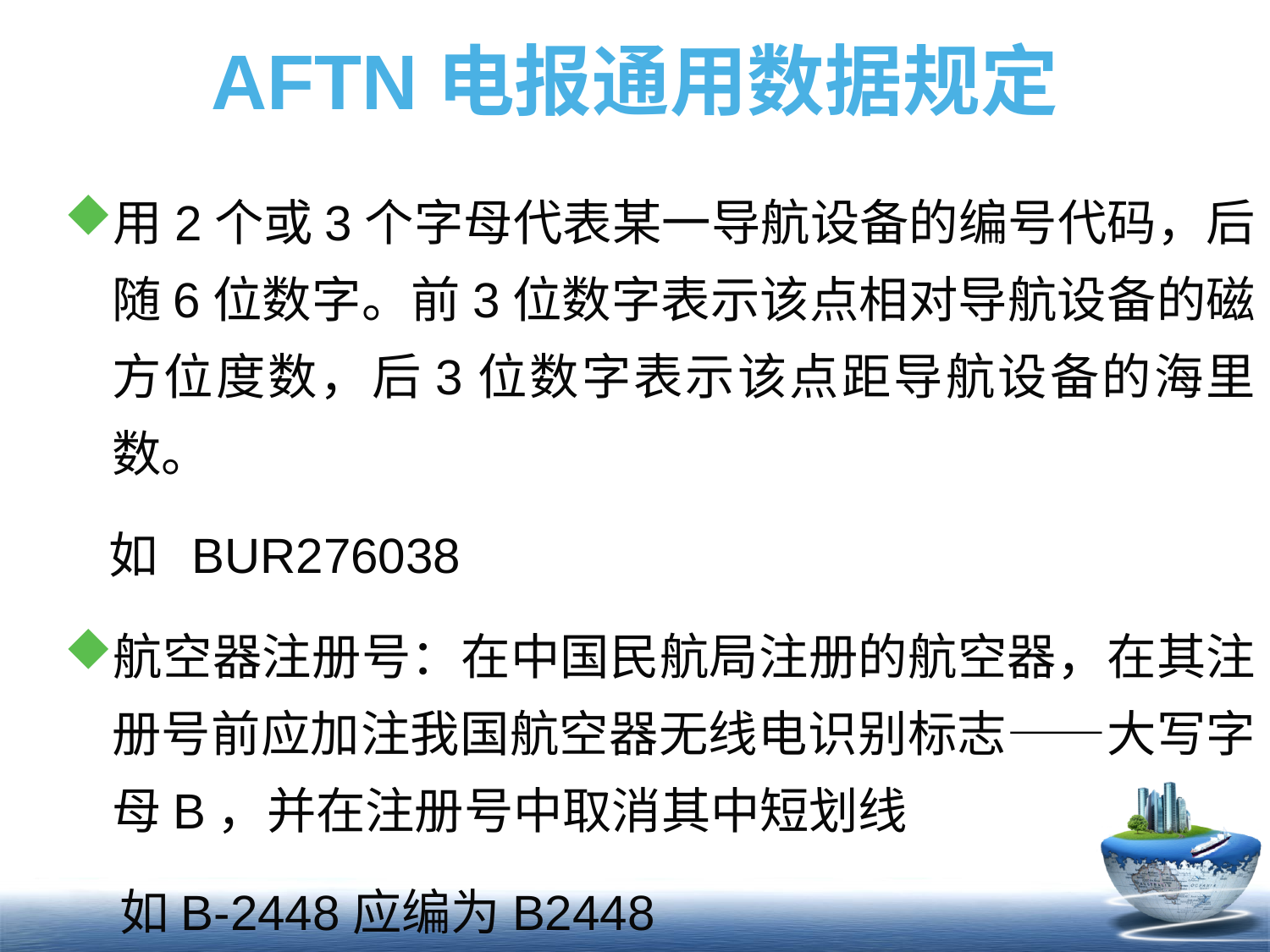

# AFTN电报通用数据规定
用2个或3个字母代表某一导航设备的编号代码，后随6位数字。前3位数字表示该点相对导航设备的磁方位度数，后3位数字表示该点距导航设备的海里数。
   如  BUR276038
航空器注册号：在中国民航局注册的航空器，在其注册号前应加注我国航空器无线电识别标志——大写字母B，并在注册号中取消其中短划线
    如B-2448应编为B2448